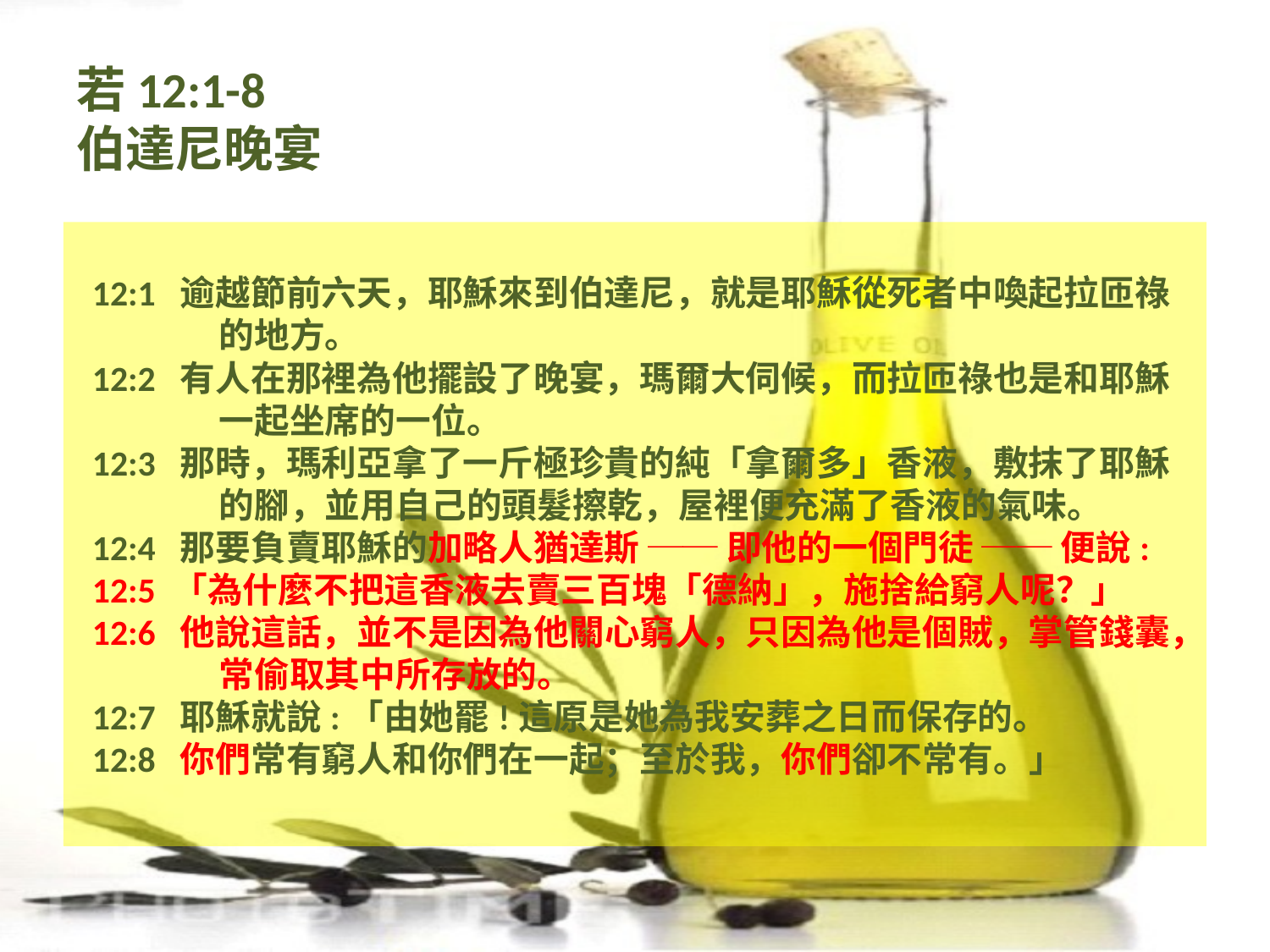

# 若12:1-8 伯達尼晚宴
　
12:1  逾越節前六天，耶穌來到伯達尼，就是耶穌從死者中喚起拉匝祿	的地方。
12:2  有人在那裡為他擺設了晚宴，瑪爾大伺候，而拉匝祿也是和耶穌	一起坐席的一位。
12:3  那時，瑪利亞拿了一斤極珍貴的純「拿爾多」香液，敷抹了耶穌	的腳，並用自己的頭髮擦乾，屋裡便充滿了香液的氣味。
12:4  那要負賣耶穌的加略人猶達斯 ── 即他的一個門徒 ── 便說:
12:5 「為什麼不把這香液去賣三百塊「德納」，施捨給窮人呢？」
12:6  他說這話，並不是因為他關心窮人，只因為他是個賊，掌管錢囊，	常偷取其中所存放的。
12:7  耶穌就說:「由她罷!這原是她為我安葬之日而保存的。
12:8  你們常有窮人和你們在一起；至於我，你們卻不常有。」